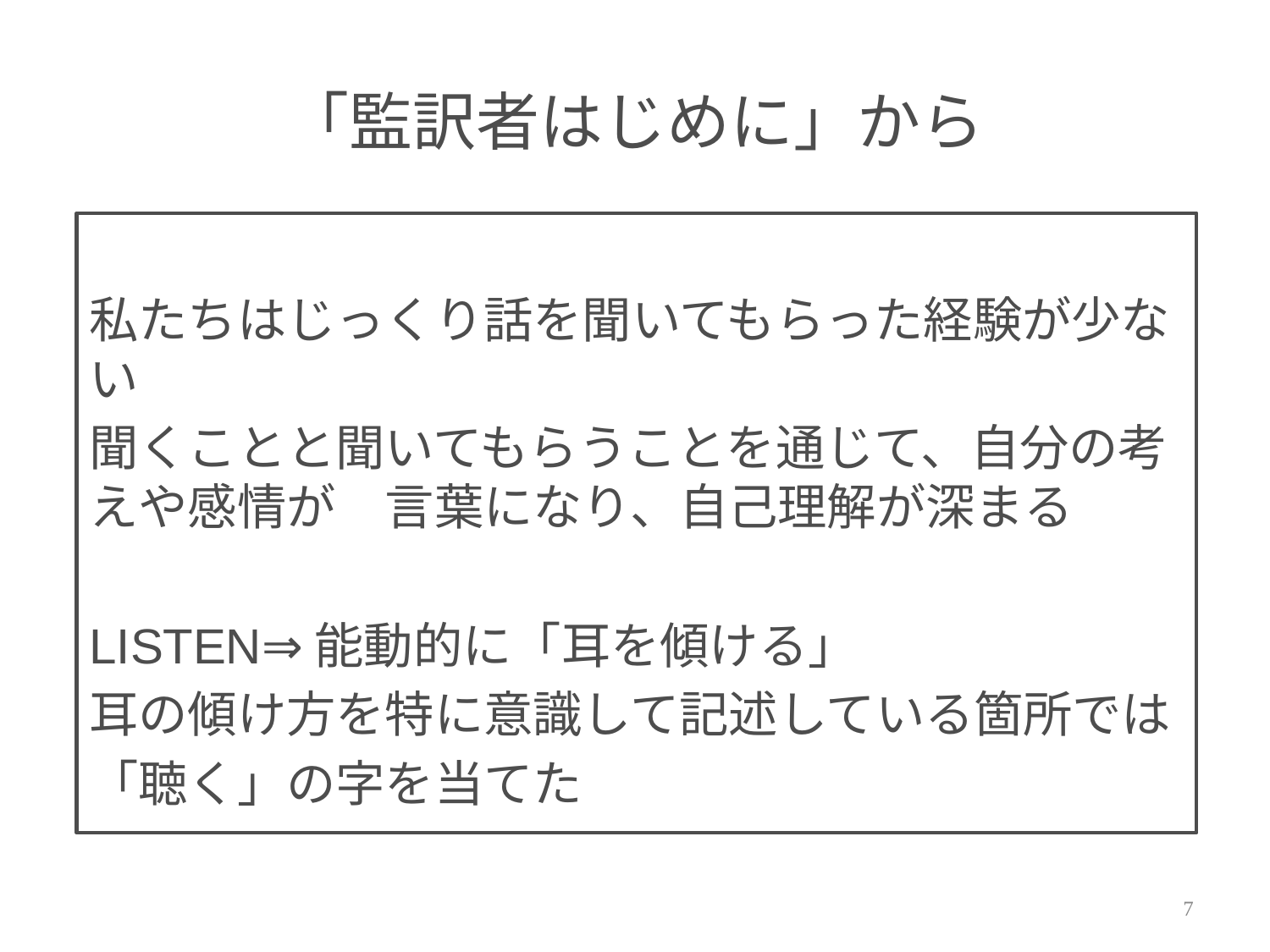

# 「監訳者はじめに」から

私たちはじっくり話を聞いてもらった経験が少ない
聞くことと聞いてもらうことを通じて、自分の考えや感情が　言葉になり、自己理解が深まる

LISTEN⇒能動的に「耳を傾ける」
耳の傾け方を特に意識して記述している箇所では
「聴く」の字を当てた
7